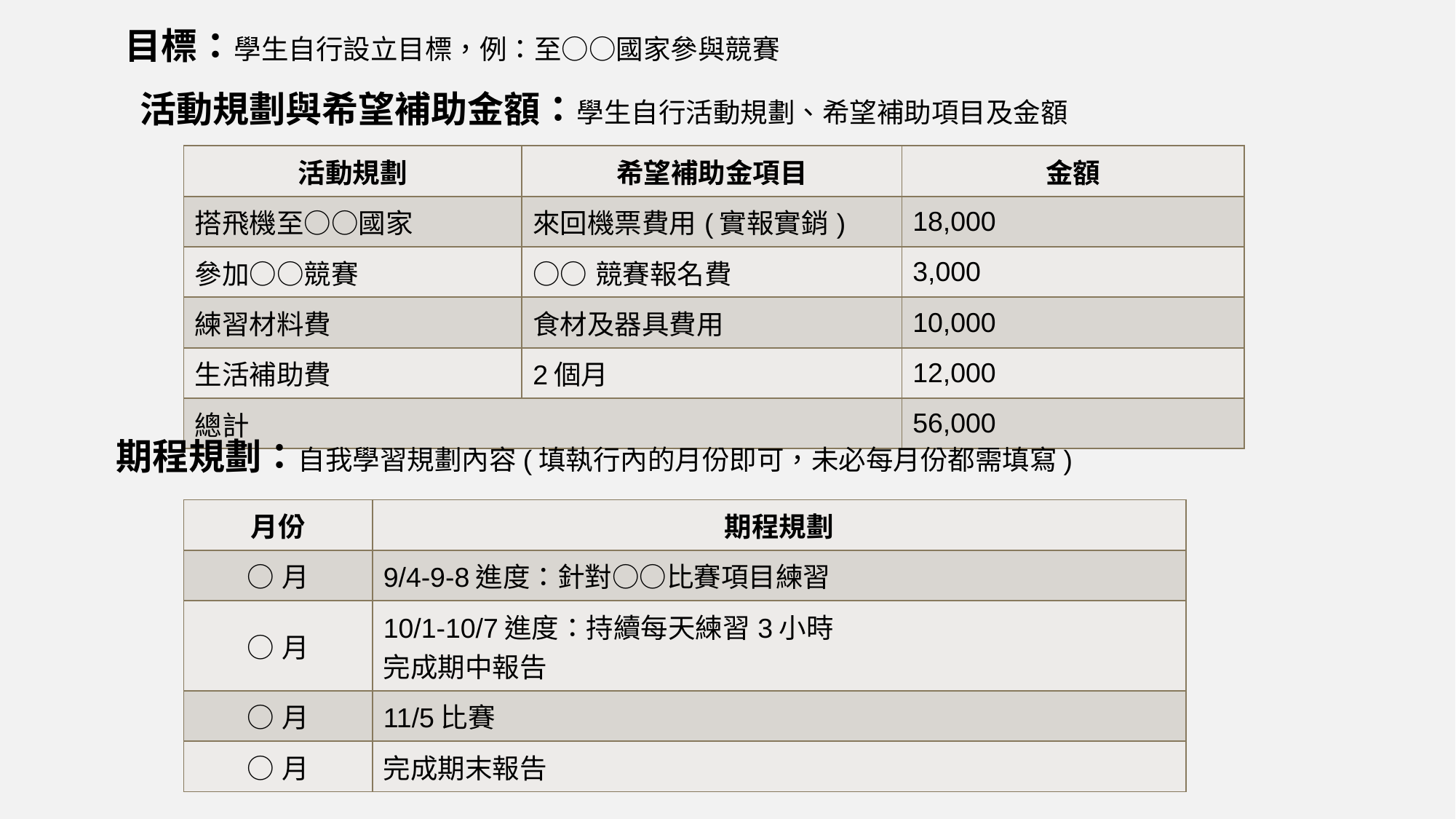

目標：學生自行設立目標，例：至○○國家參與競賽
活動規劃與希望補助金額：學生自行活動規劃、希望補助項目及金額
| 活動規劃 | 希望補助金項目 | 金額 |
| --- | --- | --- |
| 搭飛機至○○國家 | 來回機票費用(實報實銷) | 18,000 |
| 參加○○競賽 | ○○競賽報名費 | 3,000 |
| 練習材料費 | 食材及器具費用 | 10,000 |
| 生活補助費 | 2個月 | 12,000 |
| 總計 |  | 56,000 |
期程規劃：自我學習規劃內容(填執行內的月份即可，未必每月份都需填寫)
| 月份 | 期程規劃 |
| --- | --- |
| ○月 | 9/4-9-8進度：針對○○比賽項目練習 |
| ○月 | 10/1-10/7進度：持續每天練習3小時 完成期中報告 |
| ○月 | 11/5比賽 |
| ○月 | 完成期末報告 |